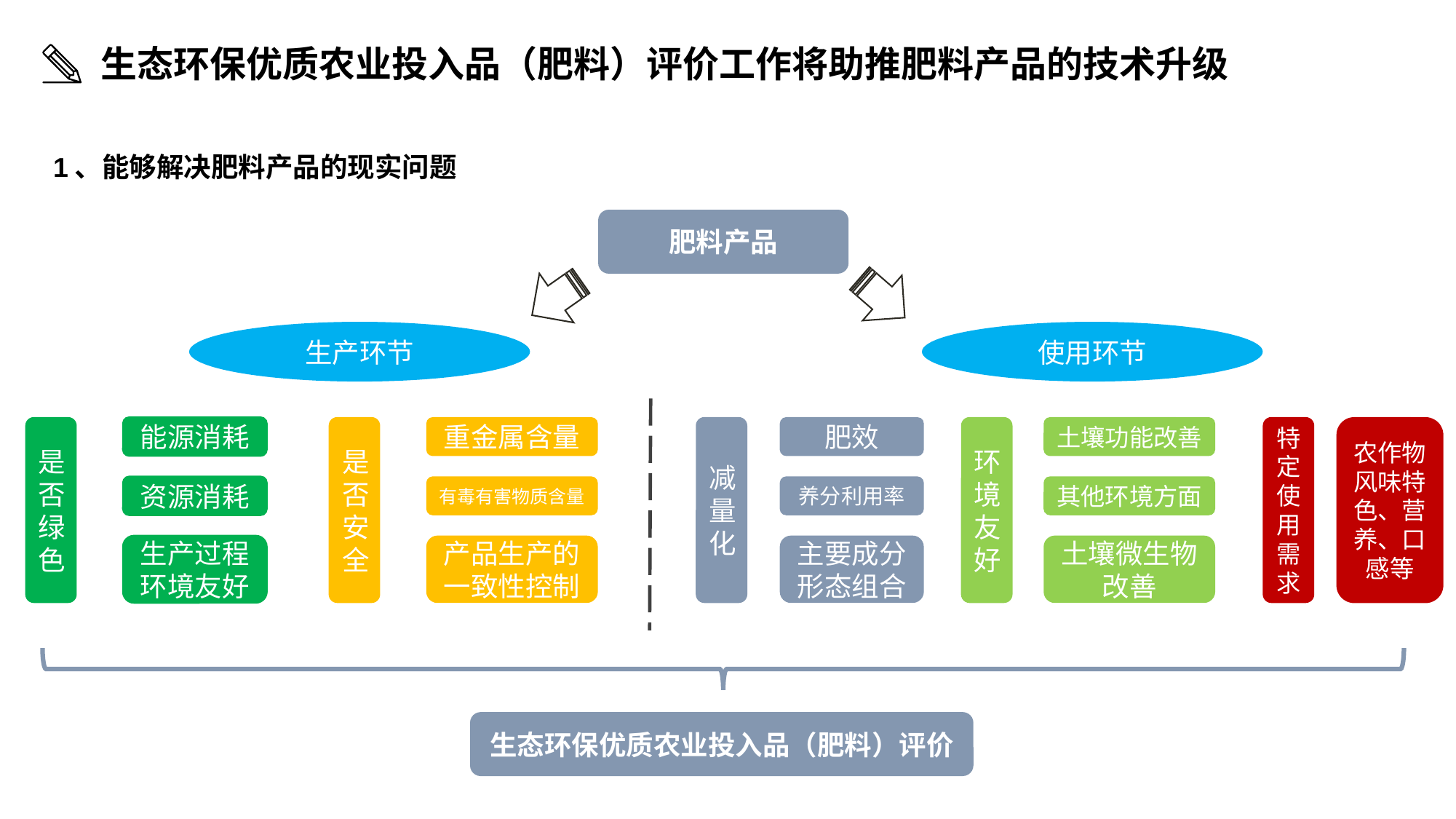

生态环保优质农业投入品（肥料）评价工作将助推肥料产品的技术升级

1、能够解决肥料产品的现实问题
肥料产品

生产环节
使用环节
是否绿色
是否安全
减量化
环境友好
特定使用需求
能源消耗
重金属含量
肥效
土壤功能改善
农作物风味特色、营养、口感等
资源消耗
有毒有害物质含量
养分利用率
其他环境方面
生产过程环境友好
产品生产的一致性控制
主要成分形态组合
土壤微生物改善
生态环保优质农业投入品（肥料）评价